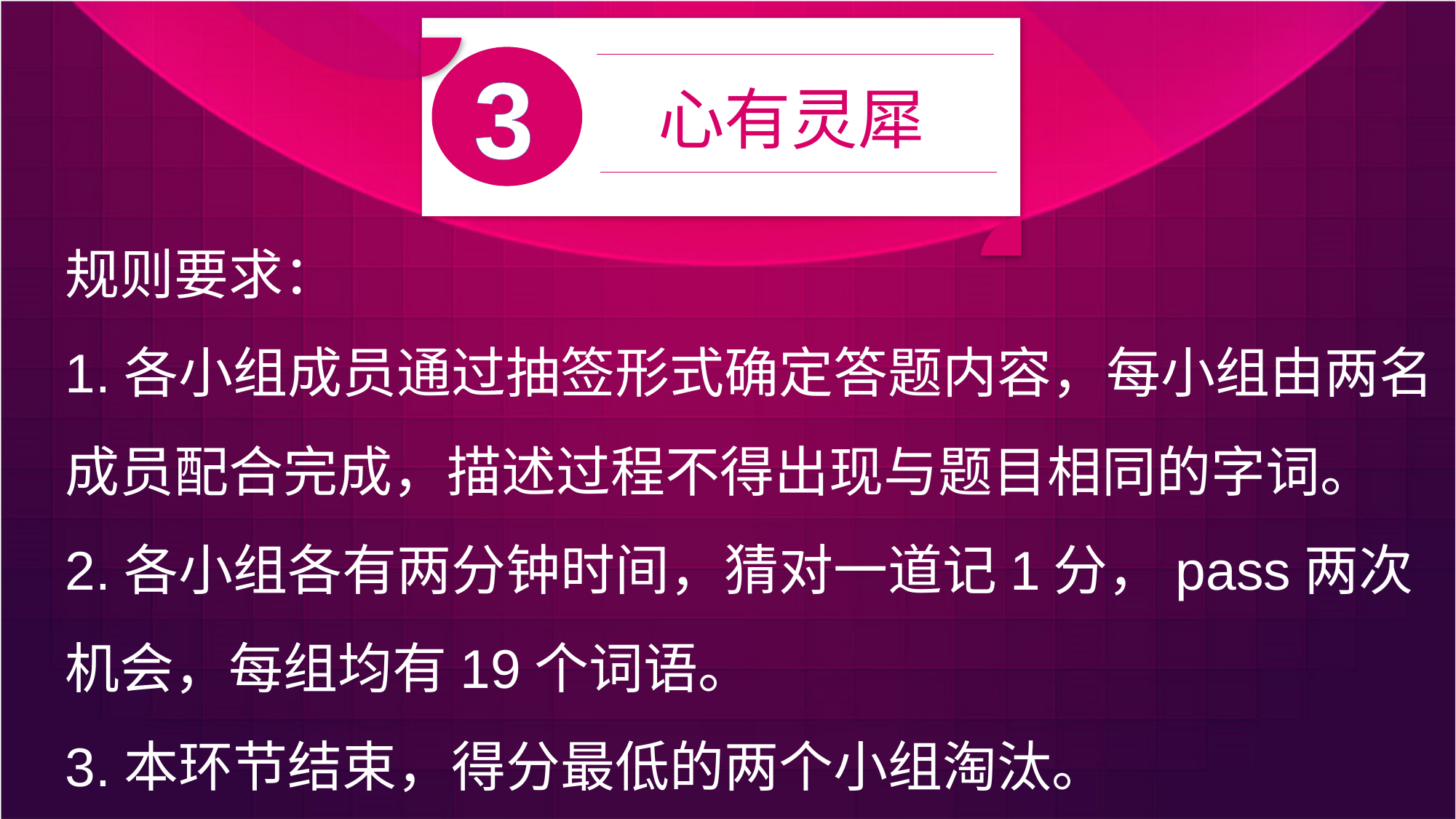

心有灵犀

3
规则要求：
1.各小组成员通过抽签形式确定答题内容，每小组由两名成员配合完成，描述过程不得出现与题目相同的字词。
2.各小组各有两分钟时间，猜对一道记1分，pass两次机会，每组均有19个词语。
3.本环节结束，得分最低的两个小组淘汰。